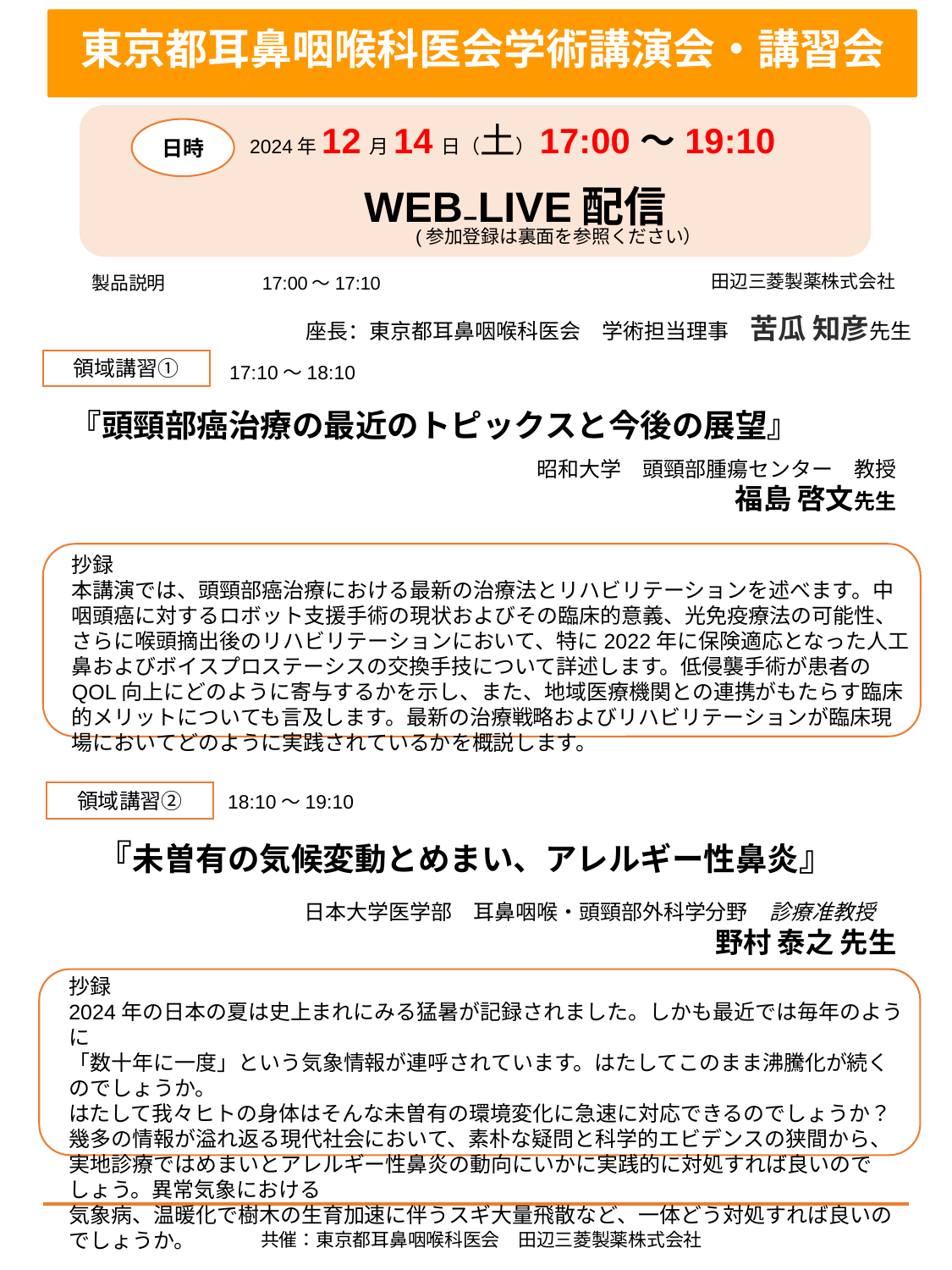

東京都耳鼻咽喉科医会学術講演会・講習会

日時
　2024年12月14日（土）17:00 ～ 19:10

　　　WEB₋LIVE配信
　　　　　　　　　　(参加登録は裏面を参照ください）
　　　　　　　　 田辺三菱製薬株式会社
製品説明　　　　　17:00～17:10
座長：東京都耳鼻咽喉科医会　学術担当理事　苦瓜 知彦先生
領域講習①
17:10～18:10
『頭頸部癌治療の最近のトピックスと今後の展望』
　昭和大学　頭頸部腫瘍センター　教授
福島 啓文先生

抄録
本講演では、頭頸部癌治療における最新の治療法とリハビリテーションを述べます。中咽頭癌に対するロボット支援手術の現状およびその臨床的意義、光免疫療法の可能性、さらに喉頭摘出後のリハビリテーションにおいて、特に2022年に保険適応となった人工鼻およびボイスプロステーシスの交換手技について詳述します。低侵襲手術が患者のQOL向上にどのように寄与するかを示し、また、地域医療機関との連携がもたらす臨床的メリットについても言及します。最新の治療戦略およびリハビリテーションが臨床現場においてどのように実践されているかを概説します。
領域講習②
18:10～19:10
『未曽有の気候変動とめまい、アレルギー性鼻炎』
日本大学医学部　耳鼻咽喉・頭頸部外科学分野　診療准教授
野村 泰之 先生
抄録
2024年の日本の夏は史上まれにみる猛暑が記録されました。しかも最近では毎年のように
「数十年に一度」という気象情報が連呼されています。はたしてこのまま沸騰化が続くのでしょうか。
はたして我々ヒトの身体はそんな未曽有の環境変化に急速に対応できるのでしょうか？
幾多の情報が溢れ返る現代社会において、素朴な疑問と科学的エビデンスの狭間から、実地診療ではめまいとアレルギー性鼻炎の動向にいかに実践的に対処すれば良いのでしょう。異常気象における
気象病、温暖化で樹木の生育加速に伴うスギ大量飛散など、一体どう対処すれば良いのでしょうか。

共催：東京都耳鼻咽喉科医会　田辺三菱製薬株式会社